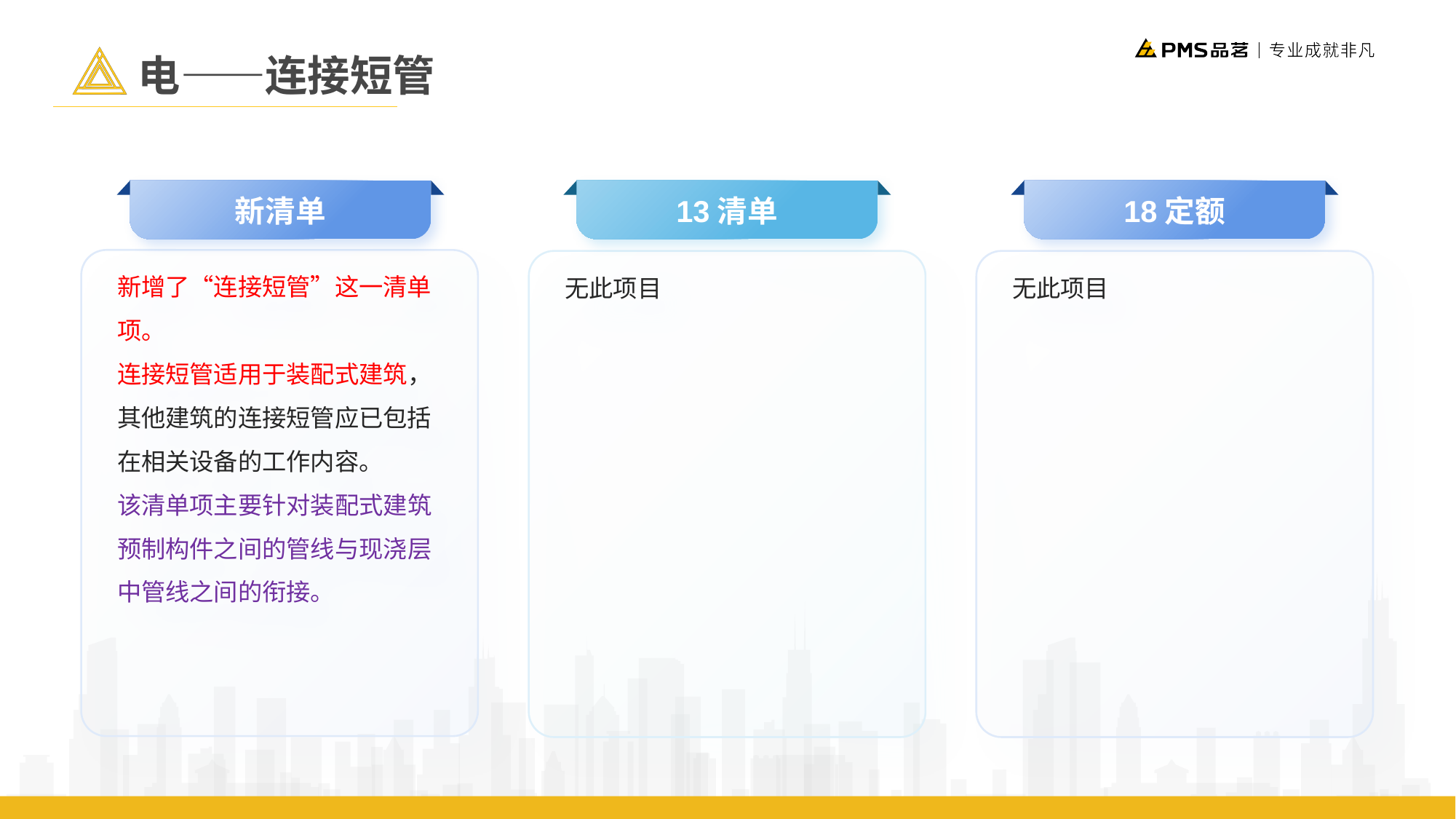

电——连接短管

新清单

13清单

18定额

新增了“连接短管”这一清单项。
连接短管适用于装配式建筑，其他建筑的连接短管应已包括在相关设备的工作内容。
该清单项主要针对装配式建筑预制构件之间的管线与现浇层中管线之间的衔接。
无此项目
无此项目